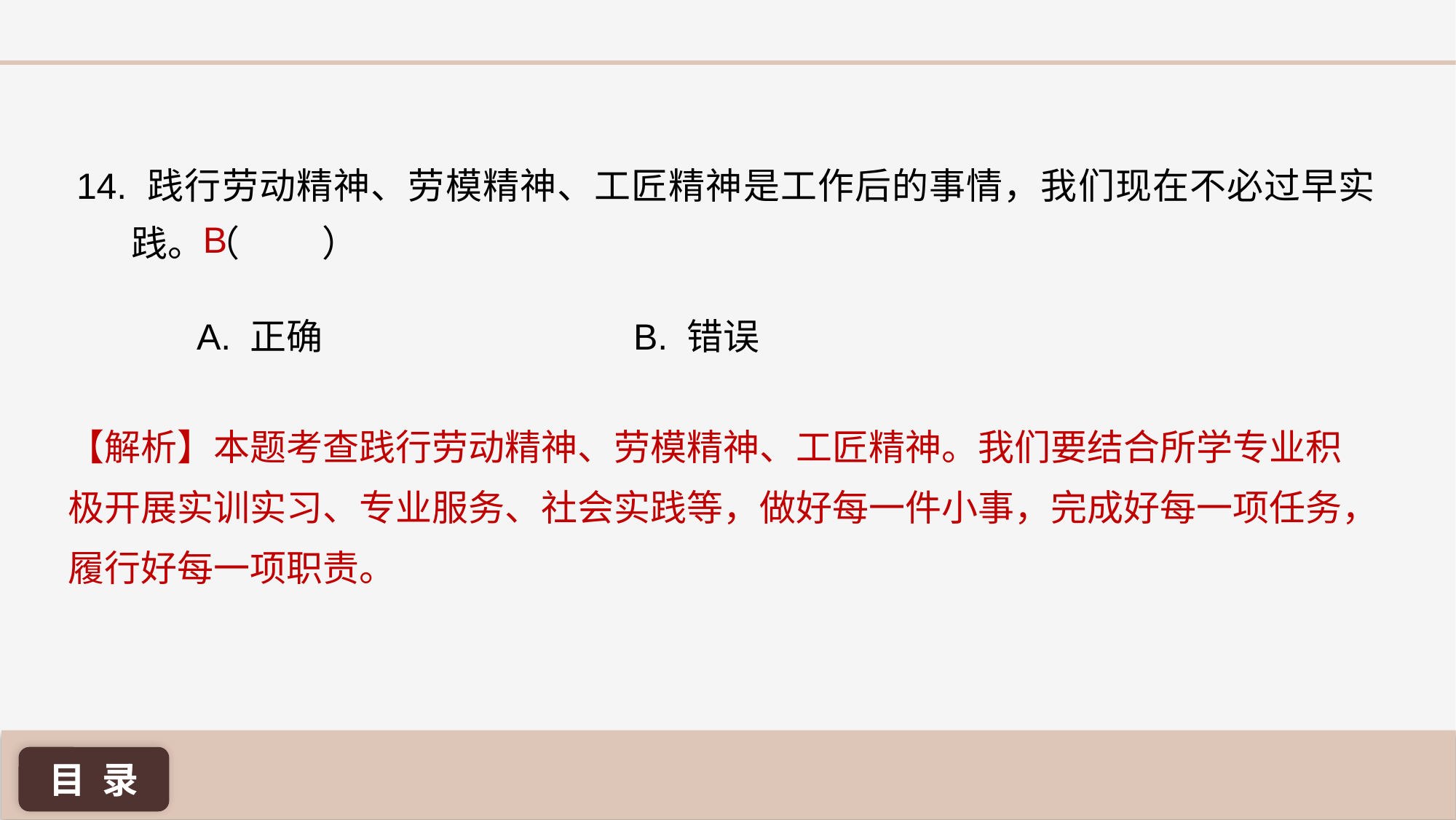

14. 践行劳动精神、劳模精神、工匠精神是工作后的事情，我们现在不必过早实践。（          ）
B
A. 正确 			B. 错误
【解析】本题考查践行劳动精神、劳模精神、工匠精神。我们要结合所学专业积极开展实训实习、专业服务、社会实践等，做好每一件小事，完成好每一项任务，履行好每一项职责。